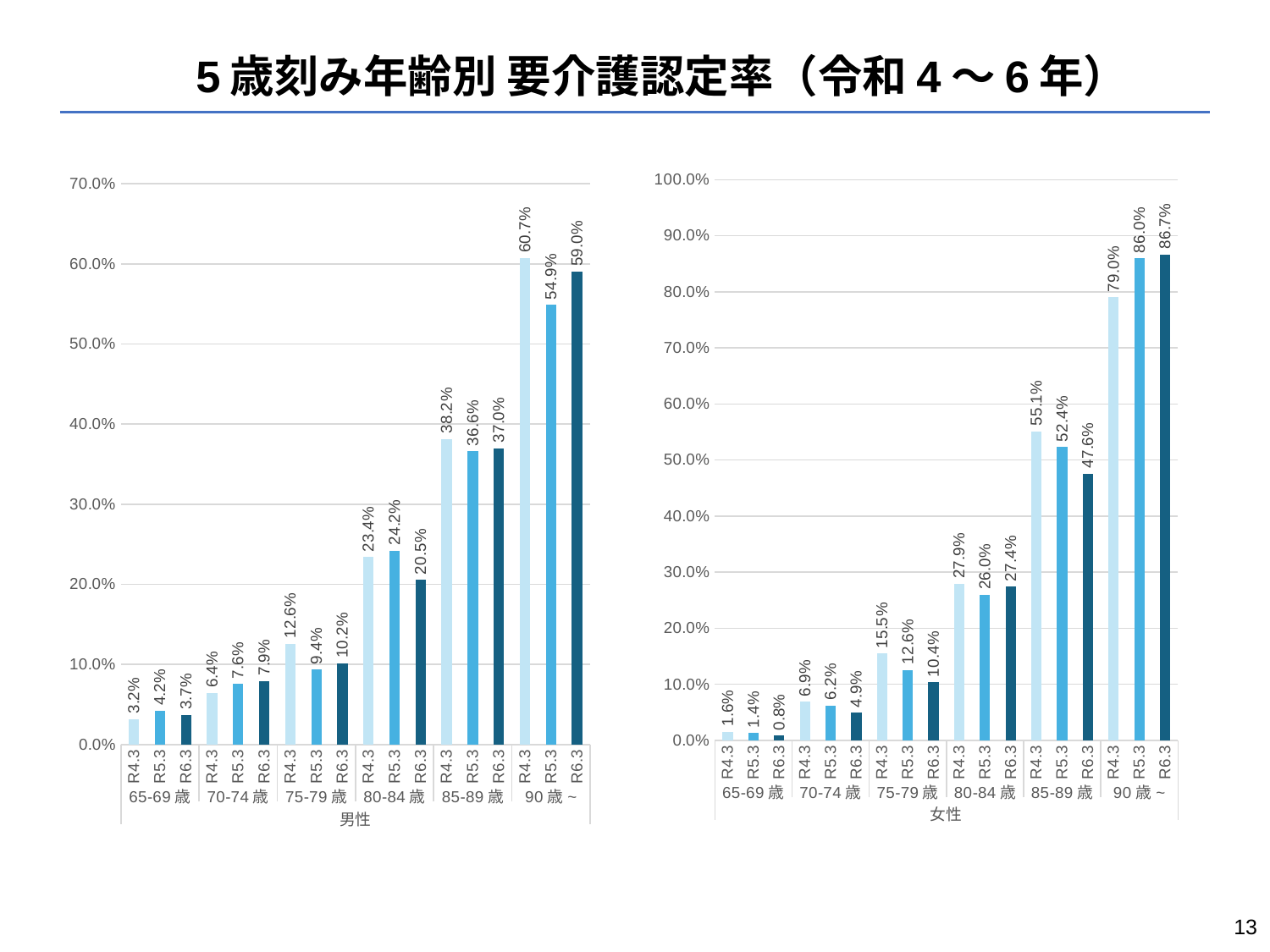

# 5歳刻み年齢別 要介護認定率（令和4～6年）

### Chart

| Category |  |
|---|---|
| R4.3 | 0.01559123780840148 |
| R5.3 | 0.013623978201634876 |
| R6.3 | 0.008174386920980926 |
| R4.3 | 0.06887719174706007 |
| R5.3 | 0.06233062330623306 |
| R6.3 | 0.04918032786885246 |
| R4.3 | 0.15458089668615985 |
| R5.3 | 0.12562814070351758 |
| R6.3 | 0.1038961038961039 |
| R4.3 | 0.27929708250993396 |
| R5.3 | 0.2596685082872928 |
| R6.3 | 0.27419354838709675 |
| R4.3 | 0.5514211886304909 |
| R5.3 | 0.5235294117647059 |
| R6.3 | 0.4759036144578313 |
| R4.3 | 0.7903752233472305 |
| R5.3 | 0.8597122302158273 |
| R6.3 | 0.8669201520912547 |

### Chart

| Category |  |
|---|---|
| R4.3 | 0.03177743112610478 |
| R5.3 | 0.042283298097251586 |
| R6.3 | 0.0367965367965368 |
| R4.3 | 0.06426568330867578 |
| R5.3 | 0.07587548638132294 |
| R6.3 | 0.07924528301886792 |
| R4.3 | 0.12575513088935414 |
| R5.3 | 0.09361702127659574 |
| R6.3 | 0.10150375939849623 |
| R4.3 | 0.23393012876417177 |
| R5.3 | 0.2421052631578947 |
| R6.3 | 0.20540540540540542 |
| R4.3 | 0.381703766319151 |
| R5.3 | 0.36607142857142855 |
| R6.3 | 0.3700787401574803 |
| R4.3 | 0.607277763787459 |
| R5.3 | 0.5487804878048781 |
| R6.3 | 0.5903614457831325 |
13